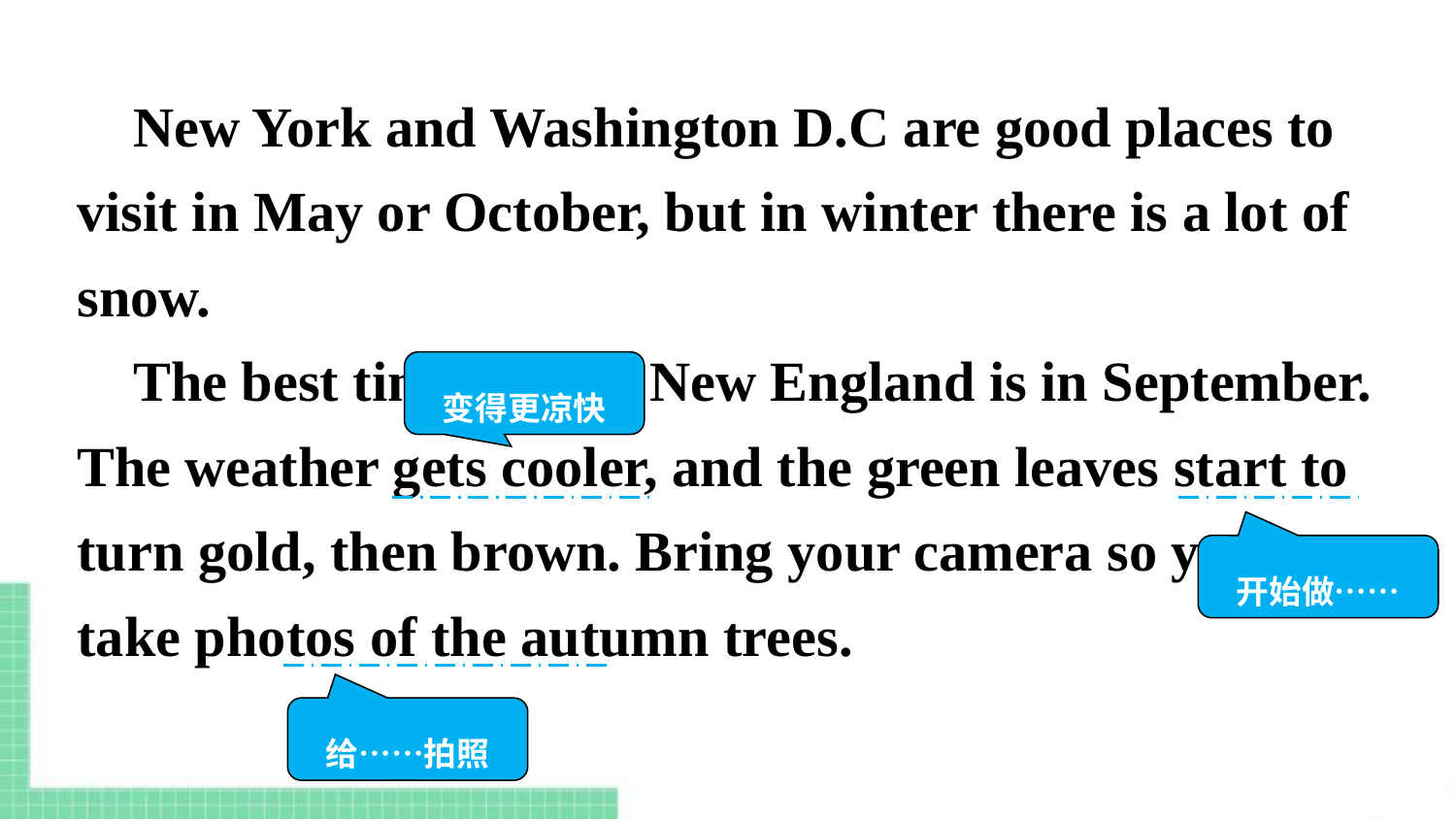

New York and Washington D.C are good places to visit in May or October, but in winter there is a lot of snow.
    The best time to visit New England is in September. The weather gets cooler, and the green leaves start to turn gold, then brown. Bring your camera so you can take photos of the autumn trees.
变得更凉快
开始做……
给……拍照